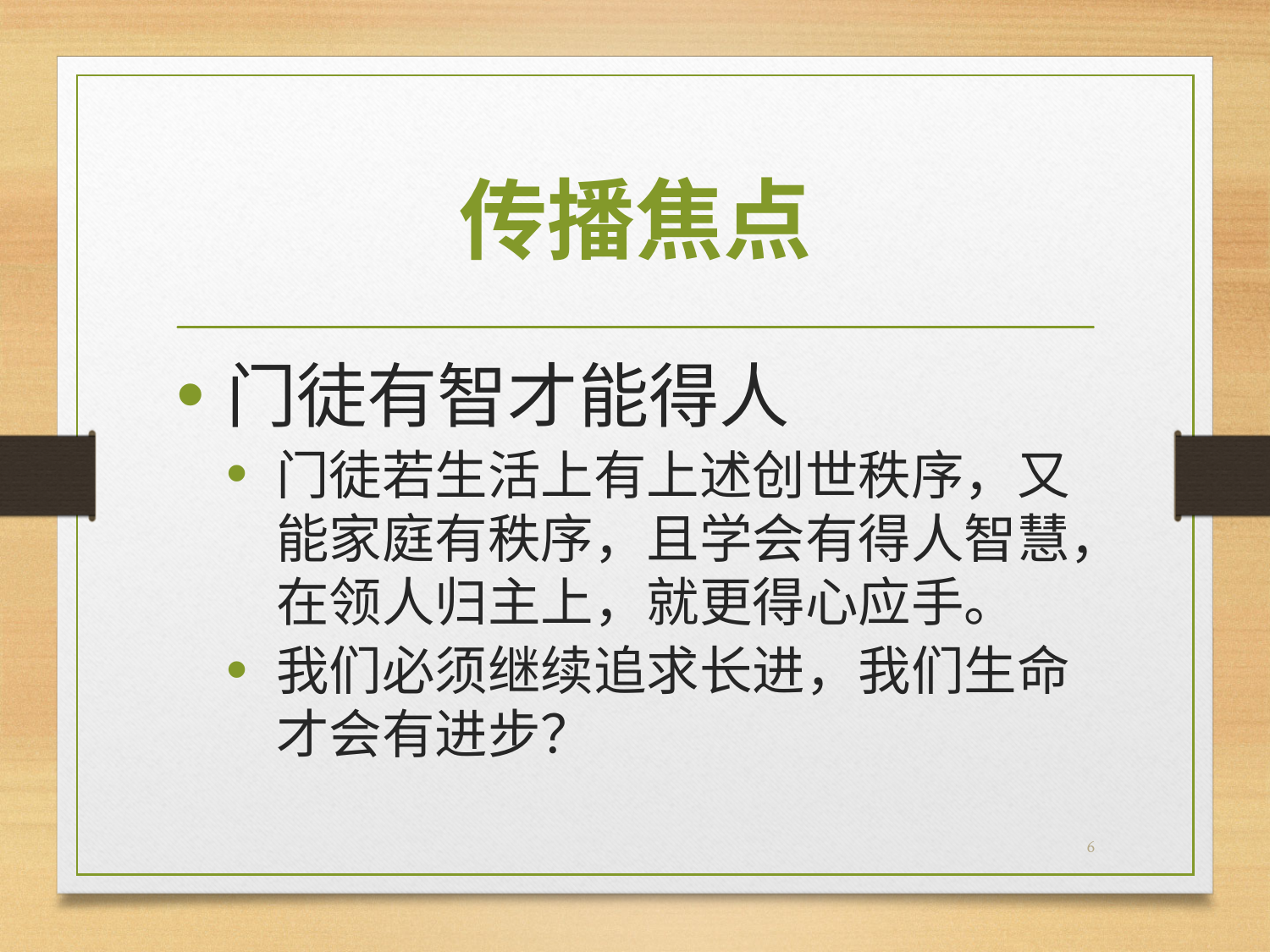

# 传播焦点
门徒有智才能得人
门徒若生活上有上述创世秩序，又能家庭有秩序，且学会有得人智慧，在领人归主上，就更得心应手。
我们必须继续追求长进，我们生命才会有进步？
6